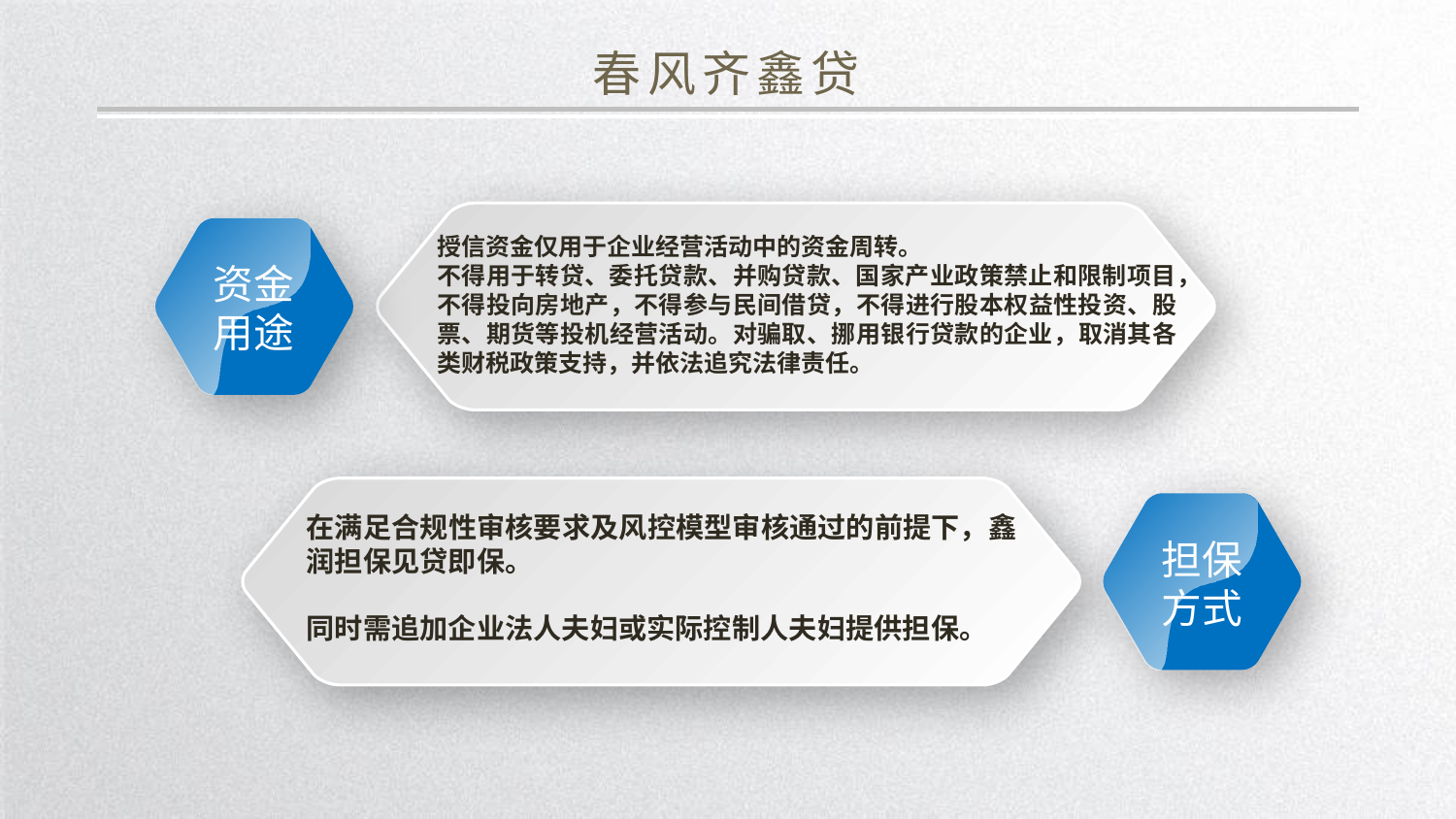

春风齐鑫贷

授信资金仅用于企业经营活动中的资金周转。
不得用于转贷、委托贷款、并购贷款、国家产业政策禁止和限制项目，不得投向房地产，不得参与民间借贷，不得进行股本权益性投资、股票、期货等投机经营活动。对骗取、挪用银行贷款的企业，取消其各类财税政策支持，并依法追究法律责任。

资金
用途

担保
方式
在满足合规性审核要求及风控模型审核通过的前提下，鑫润担保见贷即保。

同时需追加企业法人夫妇或实际控制人夫妇提供担保。